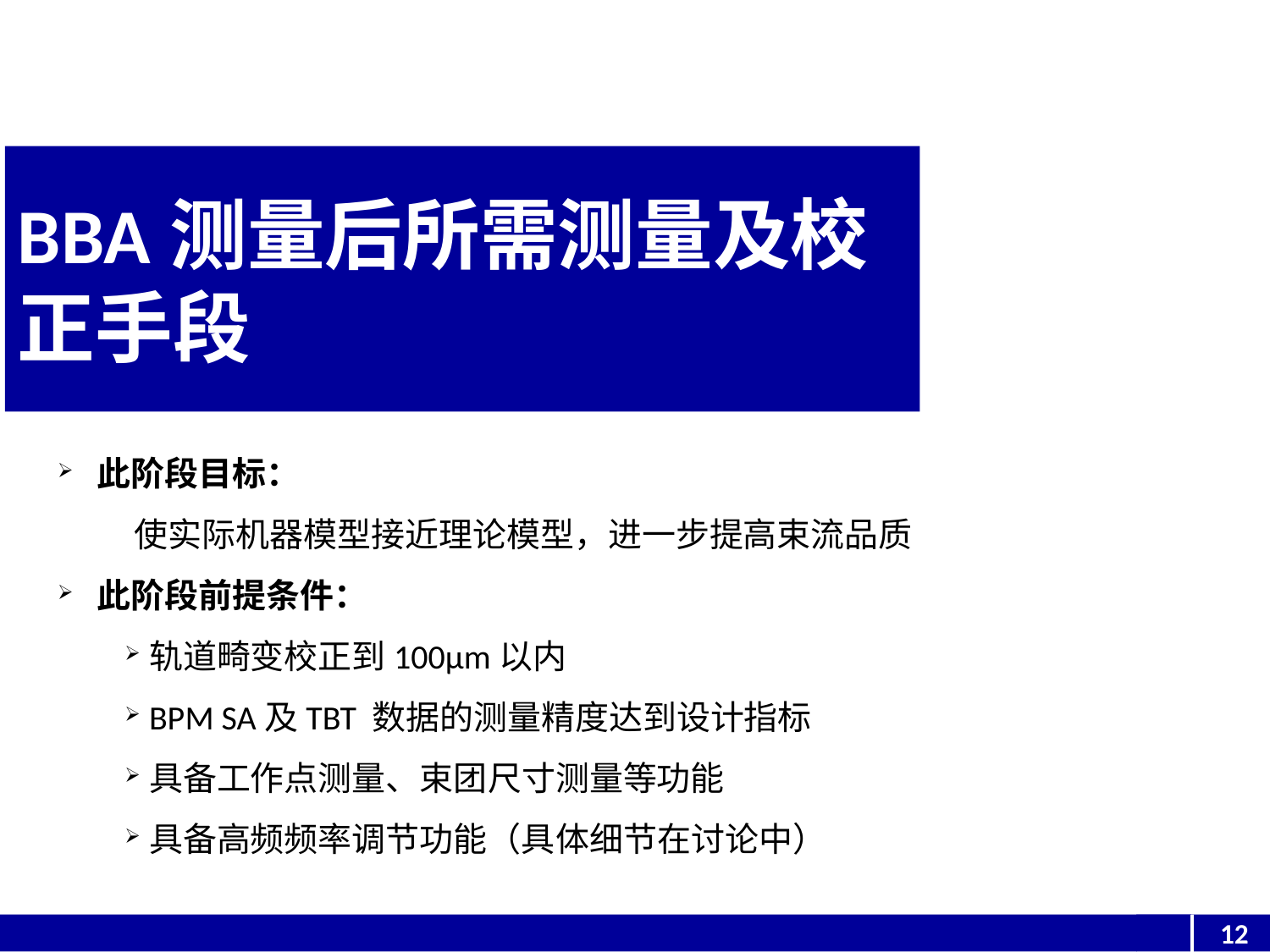

BBA测量后所需测量及校正手段
 此阶段目标：
         使实际机器模型接近理论模型，进一步提高束流品质
 此阶段前提条件：
轨道畸变校正到100µm以内
BPM SA及TBT 数据的测量精度达到设计指标
具备工作点测量、束团尺寸测量等功能
具备高频频率调节功能（具体细节在讨论中）